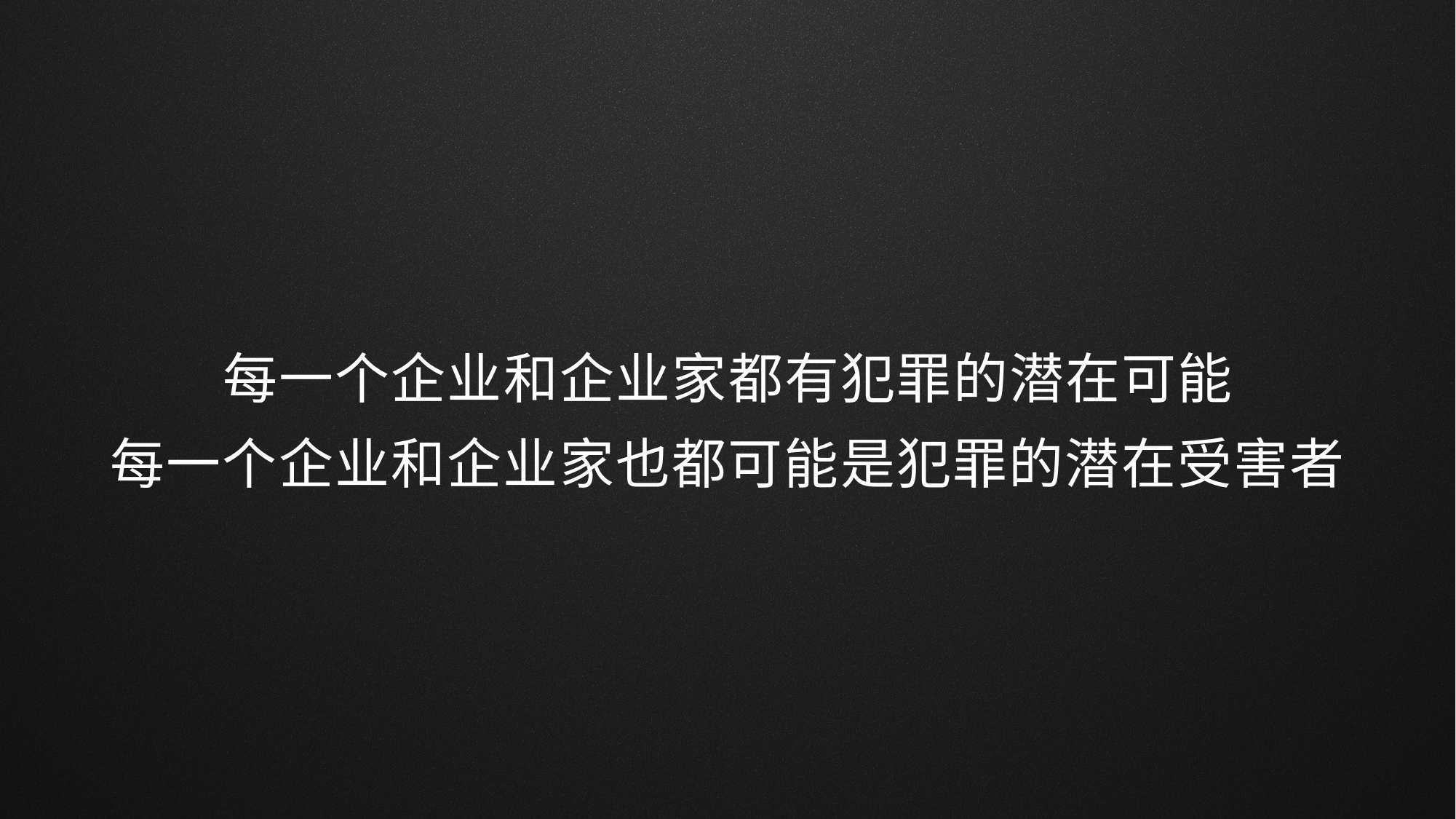

每一个企业和企业家都有犯罪的潜在可能
每一个企业和企业家也都可能是犯罪的潜在受害者